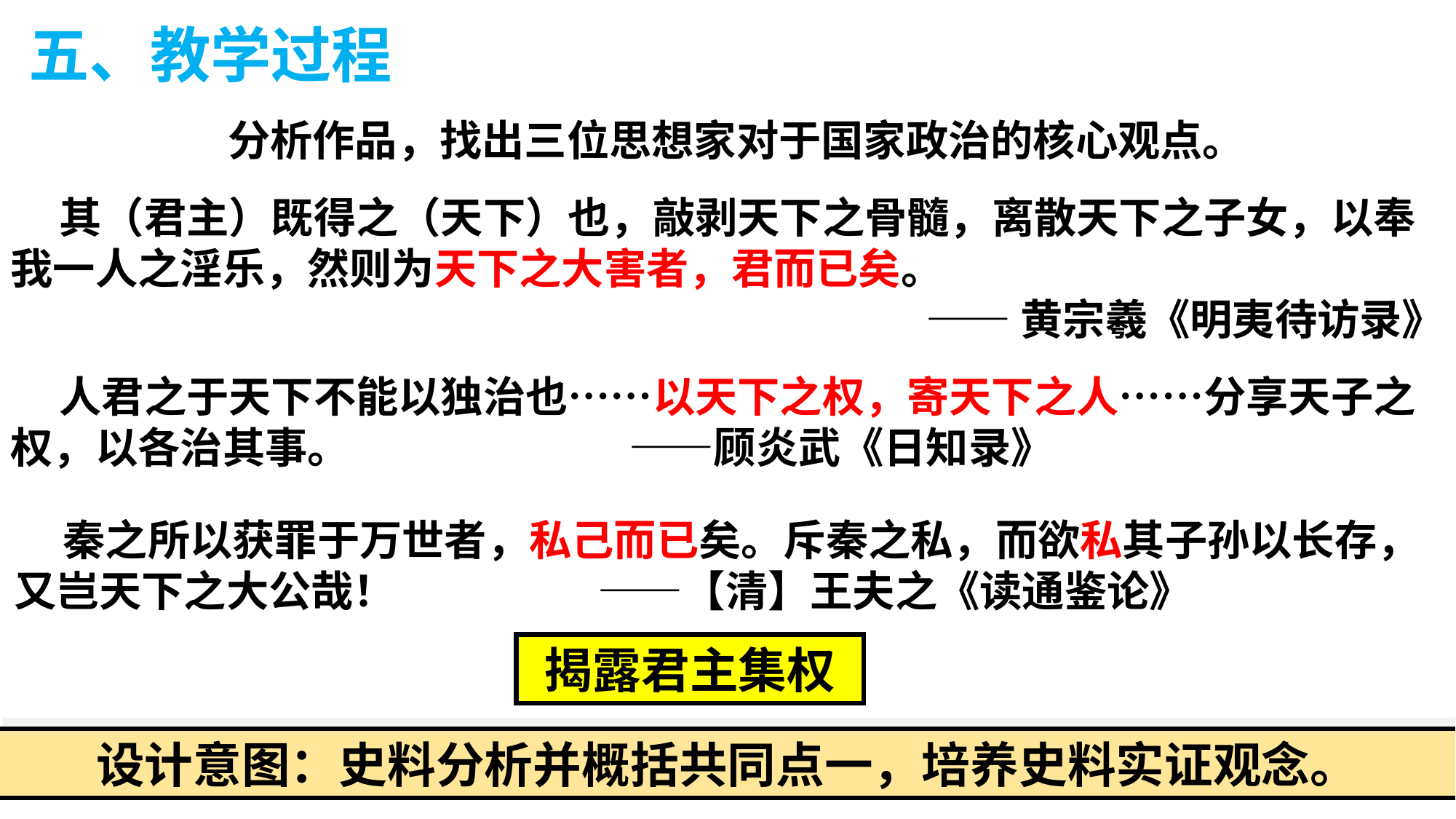

五、教学过程
  分析作品，找出三位思想家对于国家政治的核心观点。
    其（君主）既得之（天下）也，敲剥天下之骨髓，离散天下之子女，以奉我一人之淫乐，然则为天下之大害者，君而已矣。
——黄宗羲《明夷待访录》
    人君之于天下不能以独治也……以天下之权，寄天下之人……分享天子之权，以各治其事。                             ——顾炎武《日知录》
    秦之所以获罪于万世者，私己而已矣。斥秦之私，而欲私其子孙以长存，又岂天下之大公哉！                     ——【清】王夫之《读通鉴论》
揭露君主集权
设计意图：史料分析并概括共同点一，培养史料实证观念。